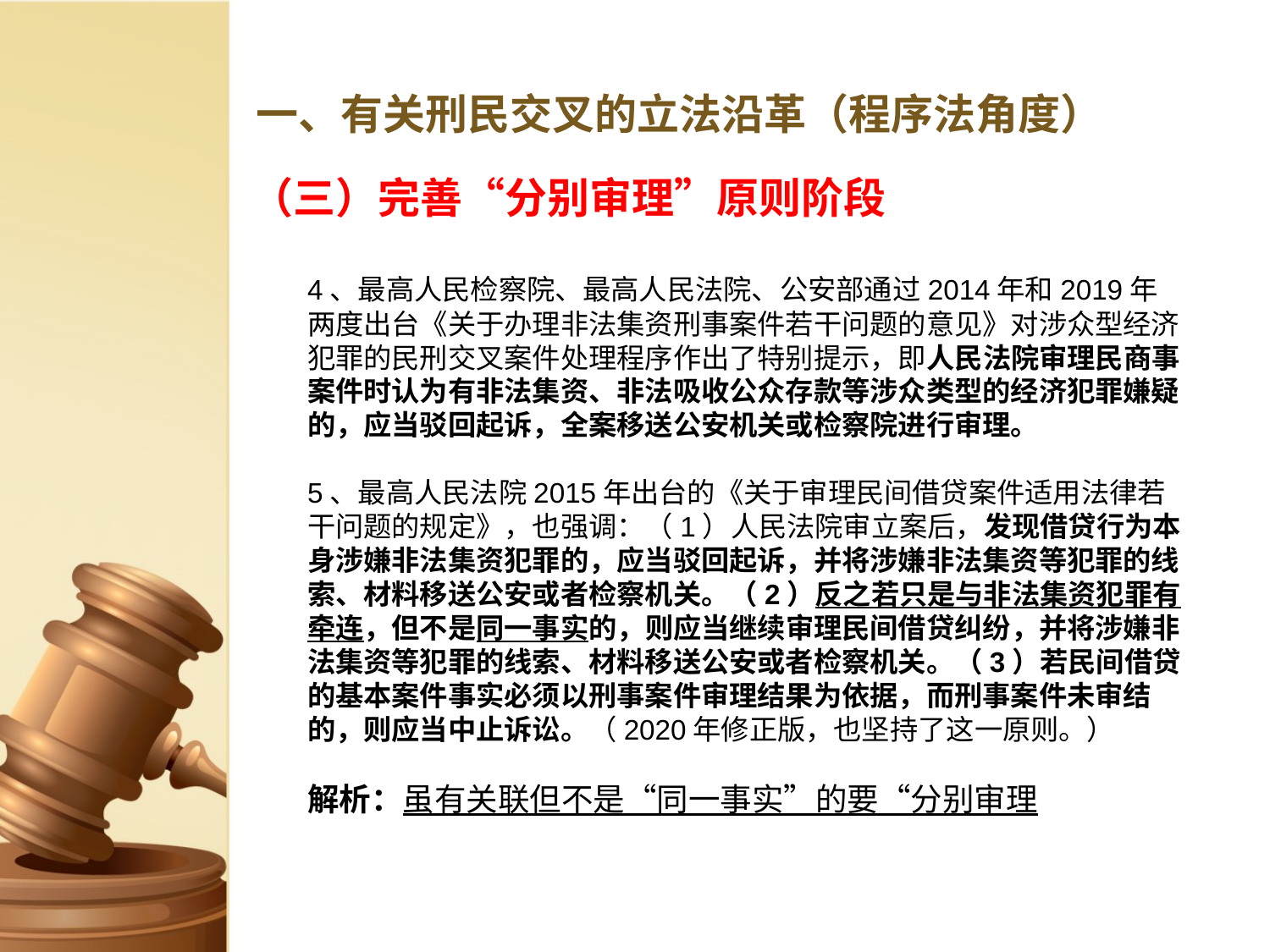

# 一、有关刑民交叉的立法沿革（程序法角度）
（三）完善“分别审理”原则阶段
4、最高人民检察院、最高人民法院、公安部通过2014年和2019年两度出台《关于办理非法集资刑事案件若干问题的意见》对涉众型经济犯罪的民刑交叉案件处理程序作出了特别提示，即人民法院审理民商事案件时认为有非法集资、非法吸收公众存款等涉众类型的经济犯罪嫌疑的，应当驳回起诉，全案移送公安机关或检察院进行审理。

5、最高人民法院2015年出台的《关于审理民间借贷案件适用法律若干问题的规定》，也强调：（1）人民法院审立案后，发现借贷行为本身涉嫌非法集资犯罪的，应当驳回起诉，并将涉嫌非法集资等犯罪的线索、材料移送公安或者检察机关。（2）反之若只是与非法集资犯罪有牵连，但不是同一事实的，则应当继续审理民间借贷纠纷，并将涉嫌非法集资等犯罪的线索、材料移送公安或者检察机关。（3）若民间借贷的基本案件事实必须以刑事案件审理结果为依据，而刑事案件未审结的，则应当中止诉讼。（2020年修正版，也坚持了这一原则。）

解析：虽有关联但不是“同一事实”的要“分别审理